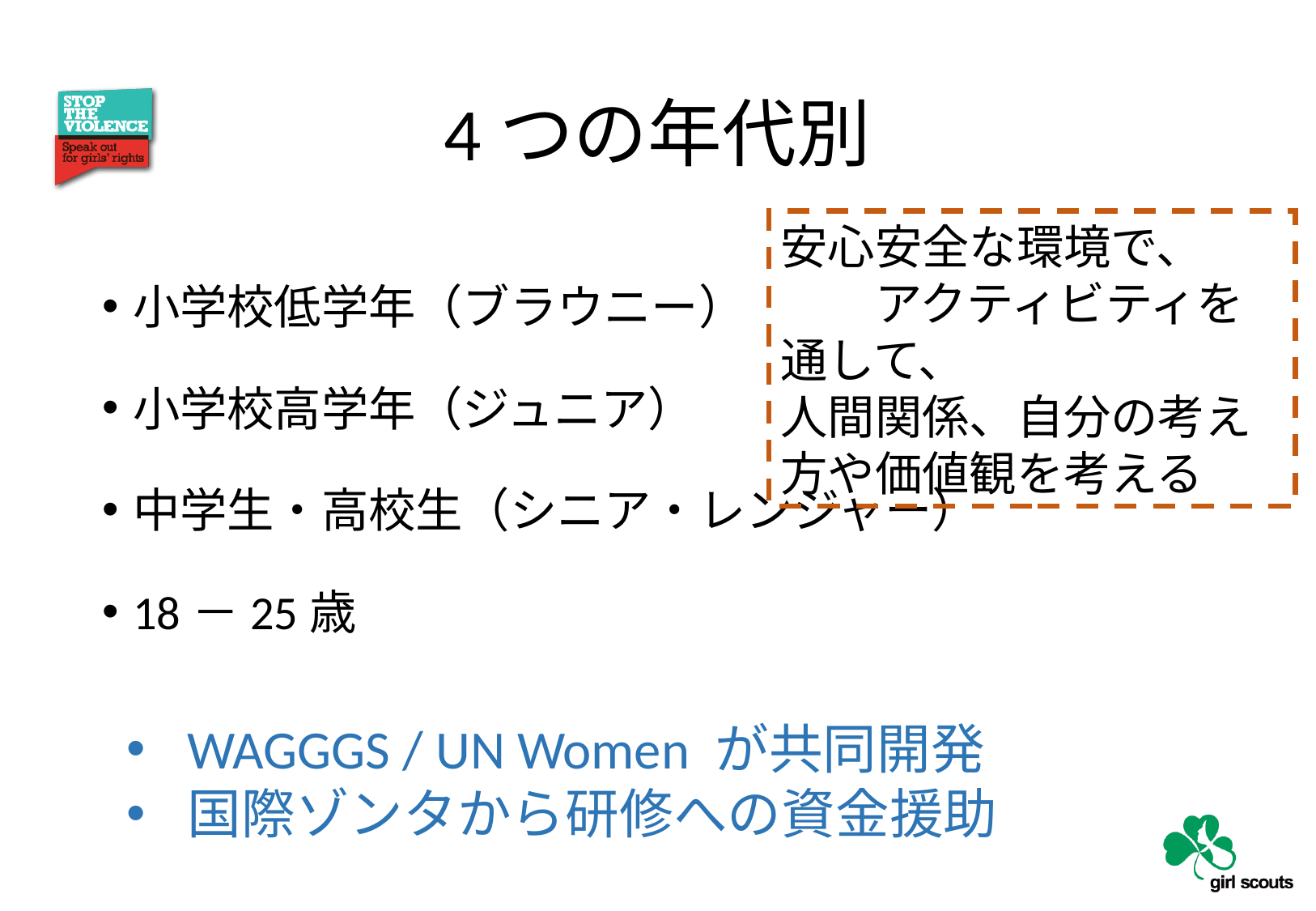

# 4つの年代別
安心安全な環境で、　　　アクティビティを通して、
人間関係、自分の考え方や価値観を考える
小学校低学年（ブラウニー）
小学校高学年（ジュニア）
中学生・高校生（シニア・レンジャー）
18－25歳
WAGGGS / UN Women が共同開発
国際ゾンタから研修への資金援助